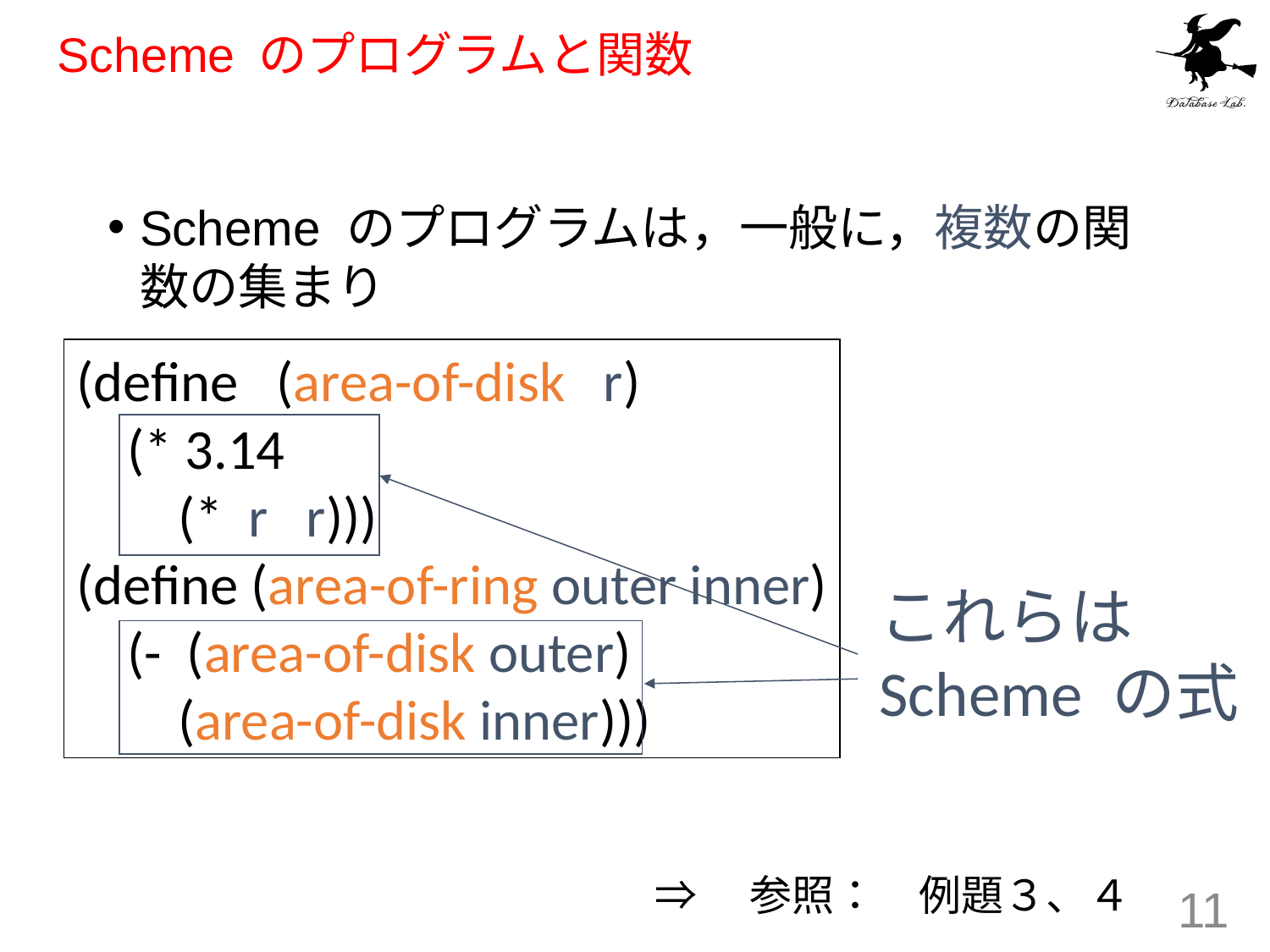

# Scheme のプログラムと関数
Scheme のプログラムは，一般に，複数の関数の集まり
(define   (area-of-disk   r)
    (* 3.14
        (*  r   r)))
(define (area-of-ring outer inner)
    (-  (area-of-disk outer)
        (area-of-disk inner)))

これらは
Scheme の式

⇒　参照：　例題３、４
11